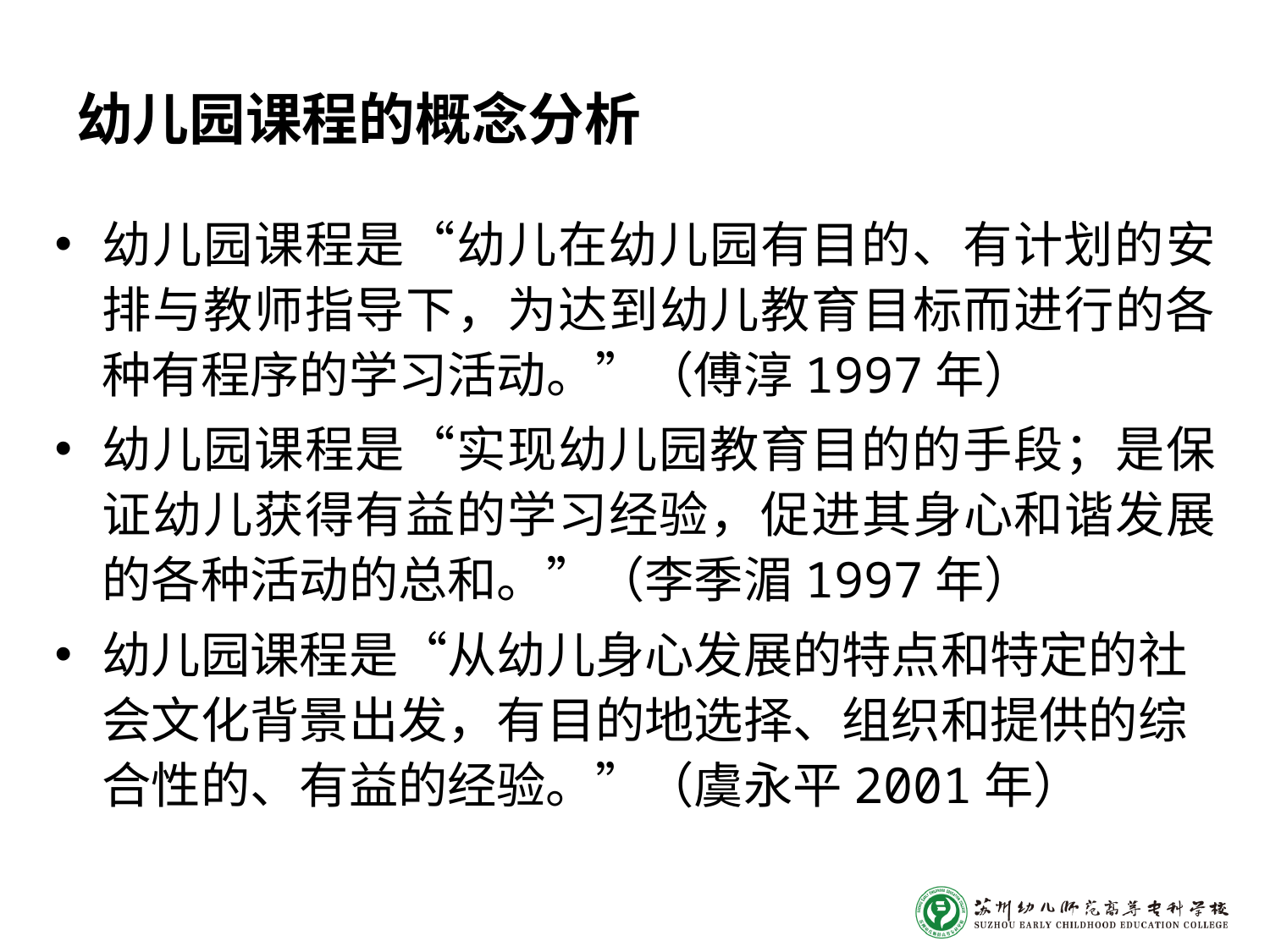

幼儿园课程的概念分析
幼儿园课程是“幼儿在幼儿园有目的、有计划的安排与教师指导下，为达到幼儿教育目标而进行的各种有程序的学习活动。”（傅淳1997年）
幼儿园课程是“实现幼儿园教育目的的手段；是保证幼儿获得有益的学习经验，促进其身心和谐发展的各种活动的总和。”（李季湄1997年）
幼儿园课程是“从幼儿身心发展的特点和特定的社会文化背景出发，有目的地选择、组织和提供的综合性的、有益的经验。”（虞永平2001年）